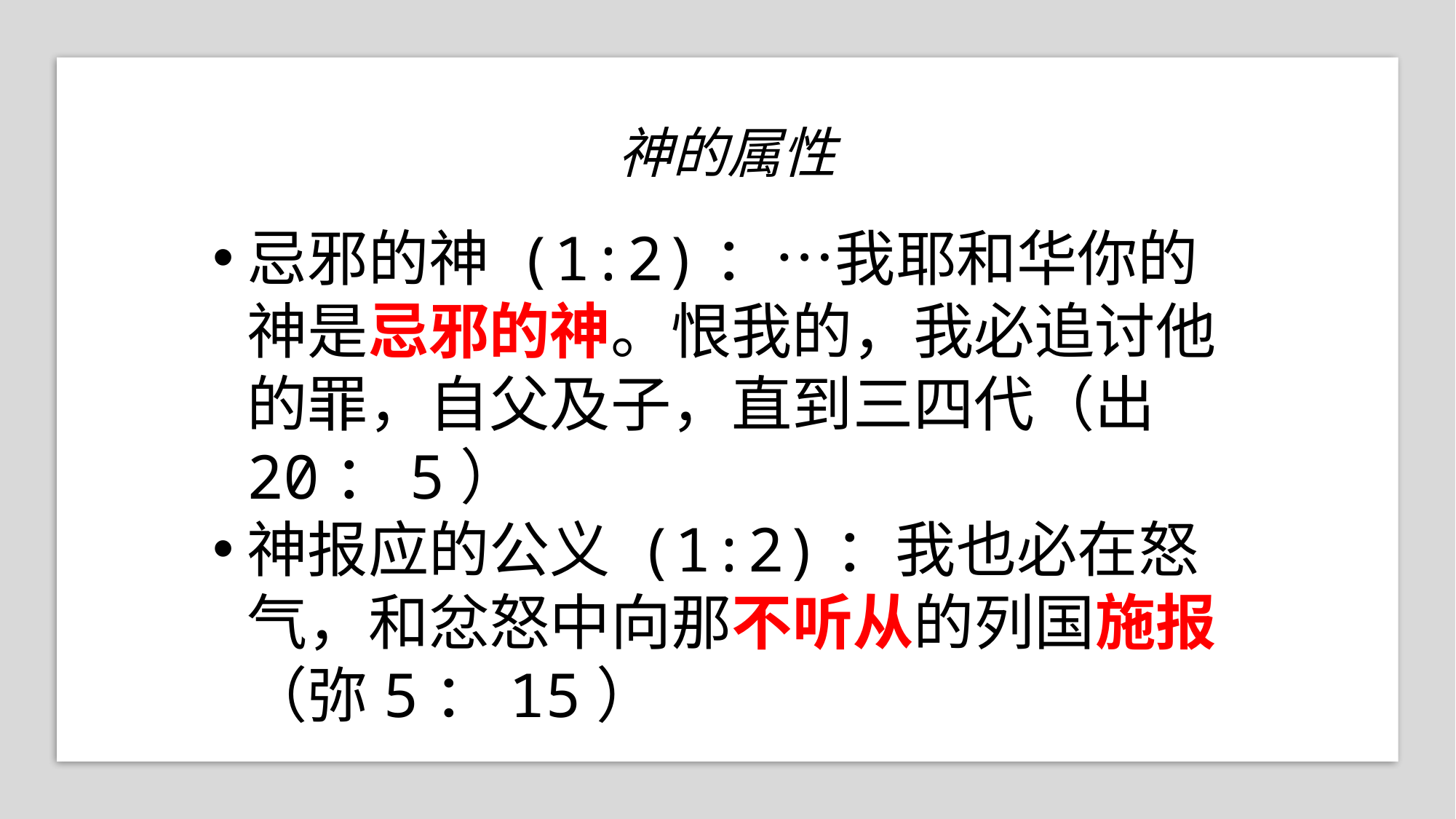

神的属性

忌邪的神 (1:2)：…我耶和华你的神是忌邪的神。恨我的，我必追讨他的罪，自父及子，直到三四代（出20：5）
神报应的公义 (1:2)：我也必在怒气，和忿怒中向那不听从的列国施报（弥5：15）
8